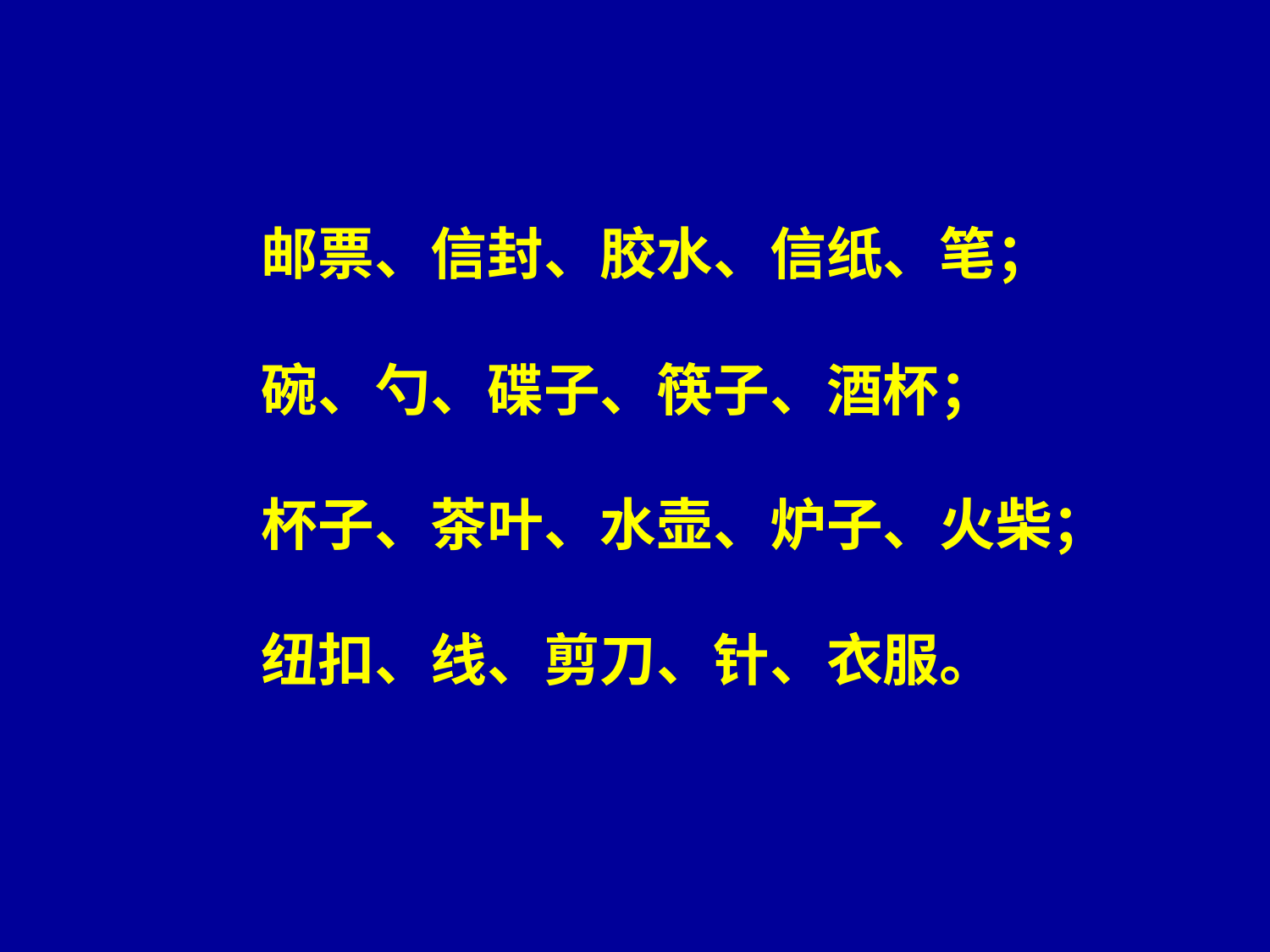

邮票、信封、胶水、信纸、笔；

碗、勺、碟子、筷子、酒杯；

杯子、茶叶、水壶、炉子、火柴；

纽扣、线、剪刀、针、衣服。